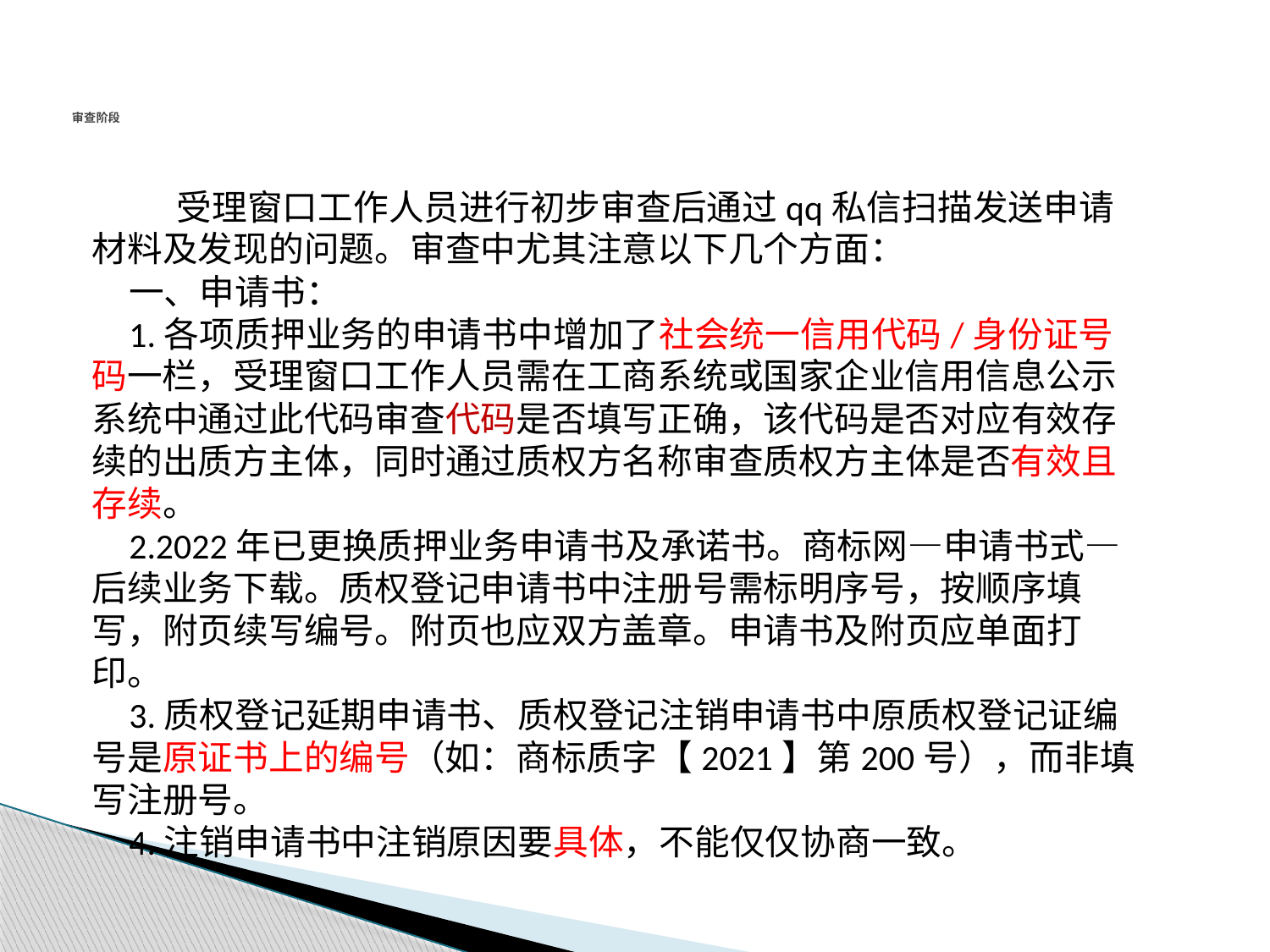

# 审查阶段
     受理窗口工作人员进行初步审查后通过qq私信扫描发送申请材料及发现的问题。审查中尤其注意以下几个方面：
一、申请书：
1.各项质押业务的申请书中增加了社会统一信用代码/身份证号码一栏，受理窗口工作人员需在工商系统或国家企业信用信息公示系统中通过此代码审查代码是否填写正确，该代码是否对应有效存续的出质方主体，同时通过质权方名称审查质权方主体是否有效且存续。
2.2022年已更换质押业务申请书及承诺书。商标网—申请书式—后续业务下载。质权登记申请书中注册号需标明序号，按顺序填写，附页续写编号。附页也应双方盖章。申请书及附页应单面打印。
3.质权登记延期申请书、质权登记注销申请书中原质权登记证编号是原证书上的编号（如：商标质字【2021】第200号），而非填写注册号。
4.注销申请书中注销原因要具体，不能仅仅协商一致。